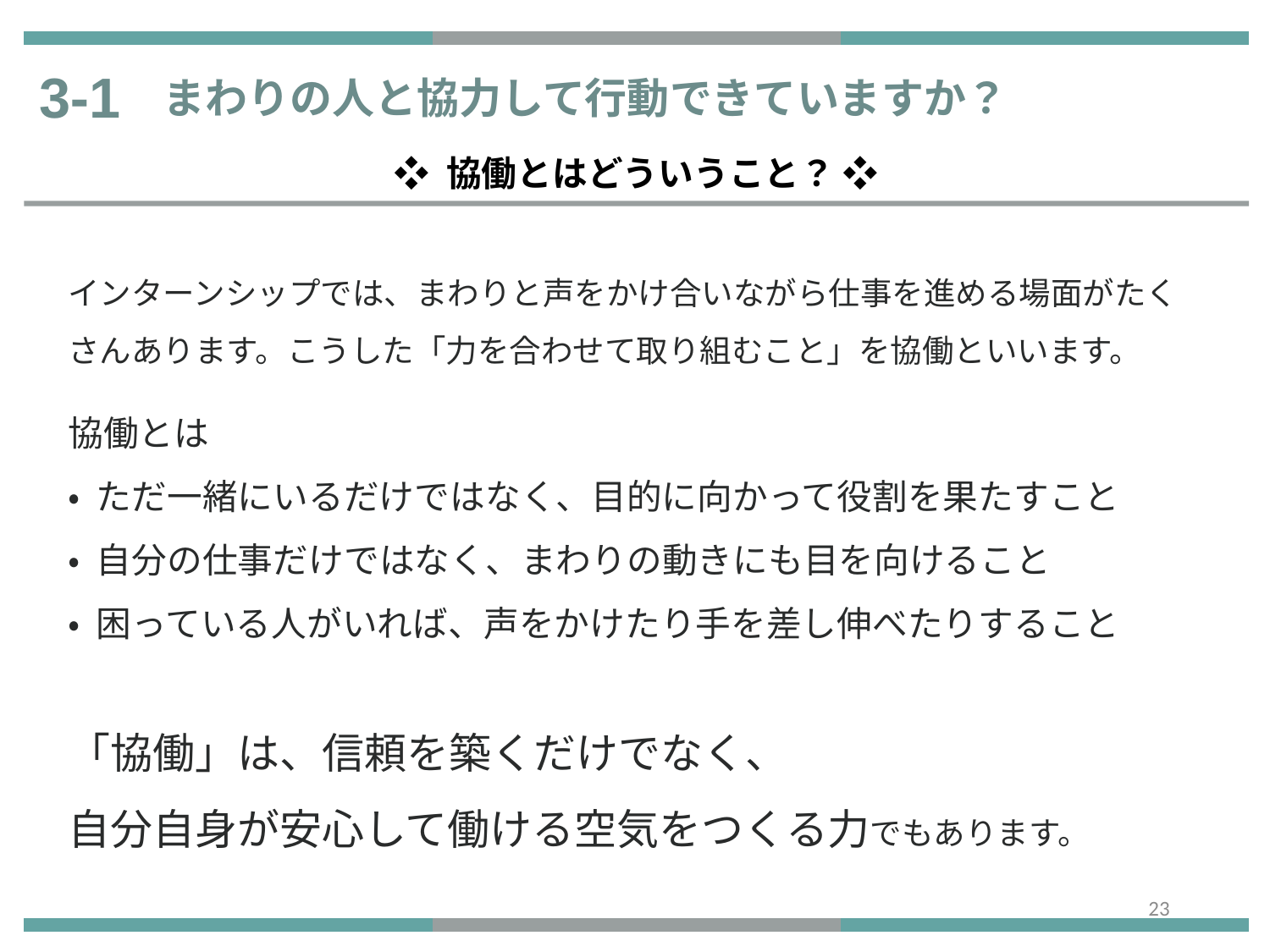

まわりの人と協力して行動できていますか？
3-1
❖ 協働とはどういうこと？ ❖

インターンシップでは、まわりと声をかけ合いながら仕事を進める場面がたくさんあります。こうした「力を合わせて取り組むこと」を協働といいます。
協働とは
• ただ一緒にいるだけではなく、目的に向かって役割を果たすこと
• 自分の仕事だけではなく、まわりの動きにも目を向けること
• 困っている人がいれば、声をかけたり手を差し伸べたりすること

「協働」は、信頼を築くだけでなく、
自分自身が安心して働ける空気をつくる力でもあります。
23